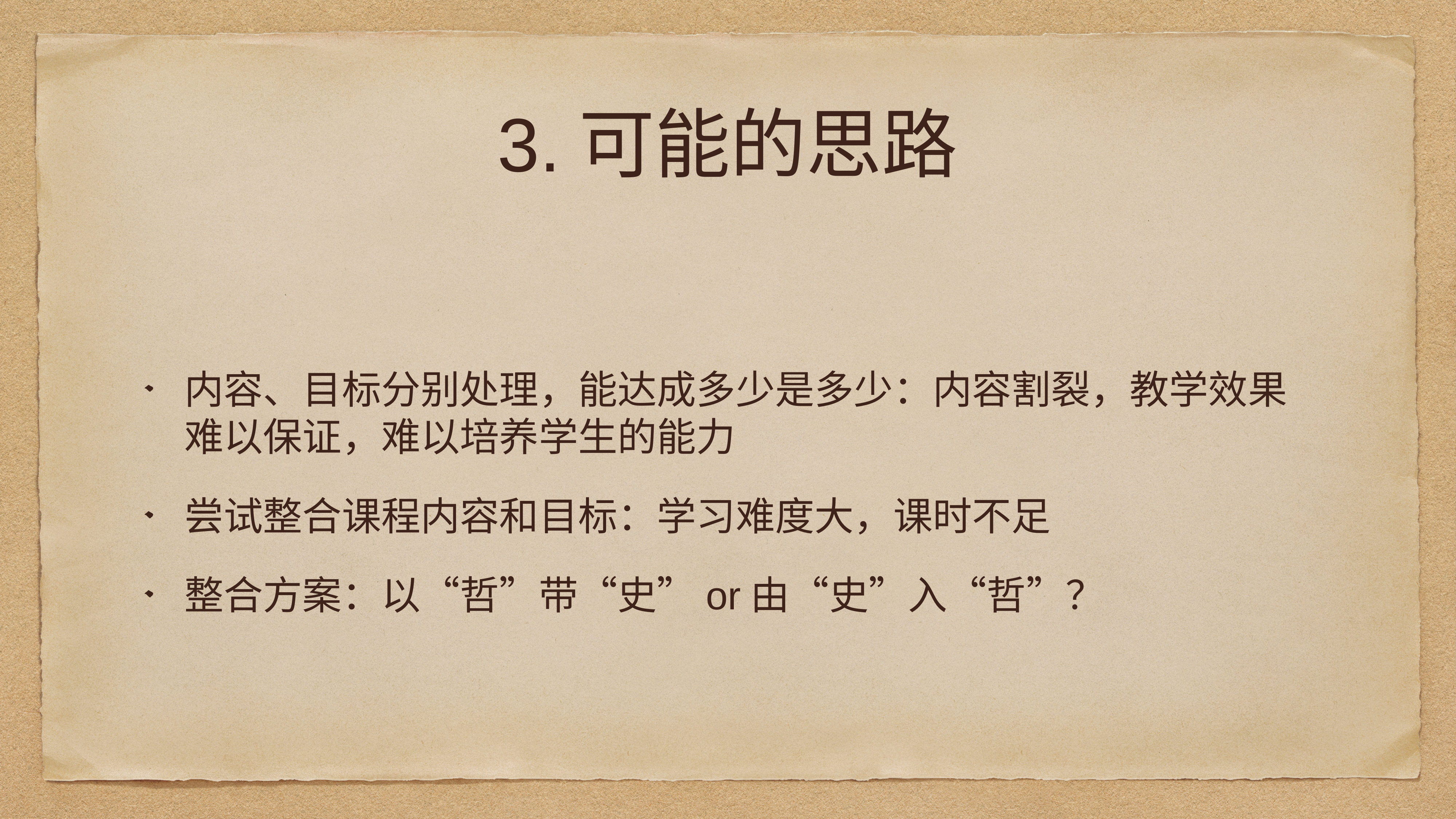

# 3.可能的思路
内容、目标分别处理，能达成多少是多少：内容割裂，教学效果难以保证，难以培养学生的能力
尝试整合课程内容和目标：学习难度大，课时不足
整合方案：以“哲”带“史”or由“史”入“哲”？